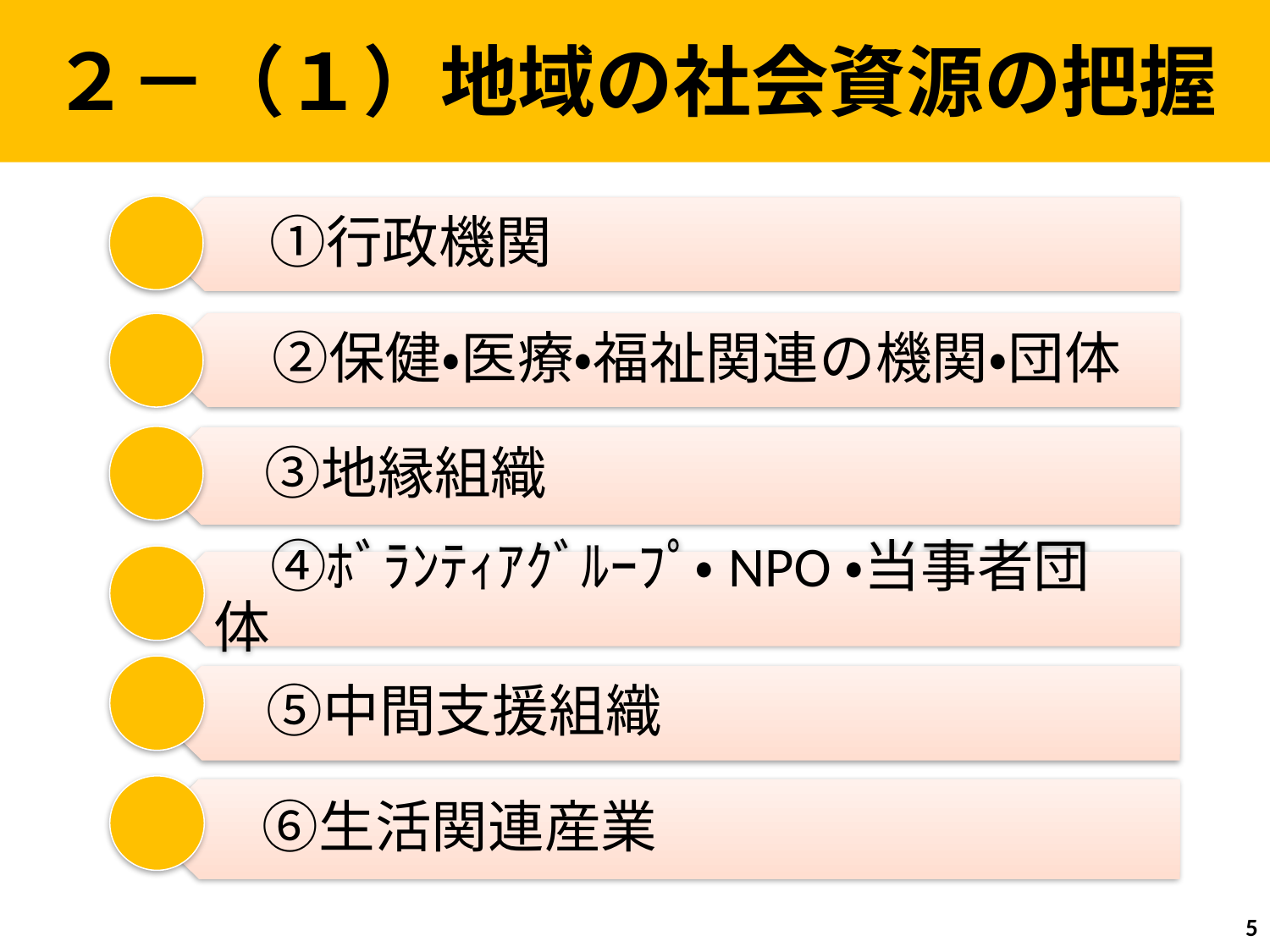

２－（１）地域の社会資源の把握
　①行政機関
　②保健・医療・福祉関連の機関・団体
　③地縁組織
　④ﾎﾞﾗﾝﾃｨｱｸﾞﾙｰﾌﾟ・NPO・当事者団体
　⑤中間支援組織
　⑥生活関連産業
5